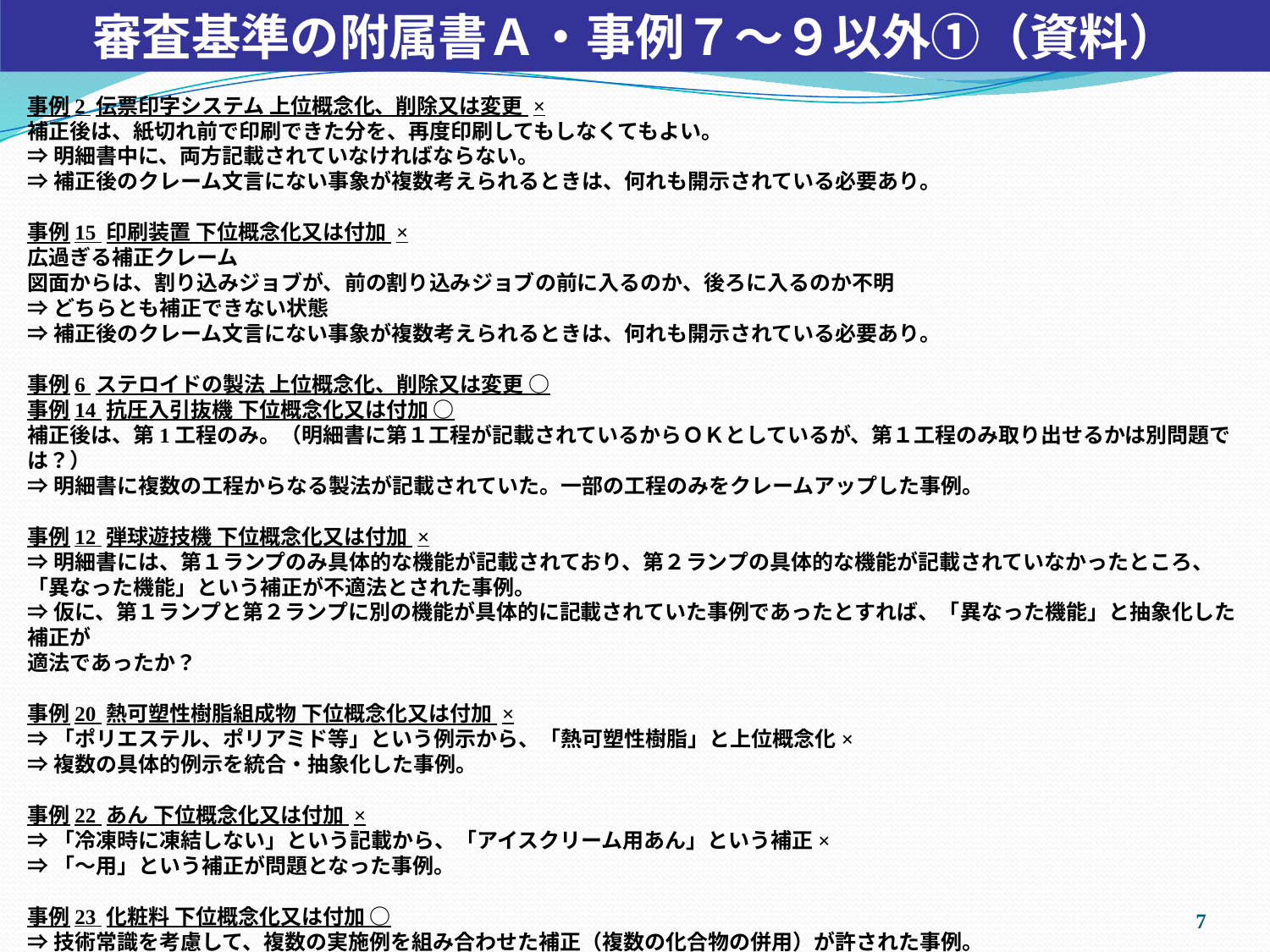

審査基準の附属書Ａ・事例７～９以外①（資料）
事例2 伝票印字システム 上位概念化、削除又は変更 ×
補正後は、紙切れ前で印刷できた分を、再度印刷してもしなくてもよい。
⇒明細書中に、両方記載されていなければならない。
⇒補正後のクレーム文言にない事象が複数考えられるときは、何れも開示されている必要あり。

事例15 印刷装置 下位概念化又は付加 ×
広過ぎる補正クレーム
図面からは、割り込みジョブが、前の割り込みジョブの前に入るのか、後ろに入るのか不明
⇒どちらとも補正できない状態
⇒補正後のクレーム文言にない事象が複数考えられるときは、何れも開示されている必要あり。

事例6 ステロイドの製法 上位概念化、削除又は変更 ○
事例14 抗圧入引抜機 下位概念化又は付加 ○
補正後は、第1工程のみ。（明細書に第１工程が記載されているからＯＫとしているが、第１工程のみ取り出せるかは別問題では？）
⇒明細書に複数の工程からなる製法が記載されていた。一部の工程のみをクレームアップした事例。

事例12 弾球遊技機 下位概念化又は付加 ×
⇒明細書には、第１ランプのみ具体的な機能が記載されており、第２ランプの具体的な機能が記載されていなかったところ、
「異なった機能」という補正が不適法とされた事例。
⇒仮に、第１ランプと第２ランプに別の機能が具体的に記載されていた事例であったとすれば、「異なった機能」と抽象化した補正が
適法であったか？

事例20 熱可塑性樹脂組成物 下位概念化又は付加 ×
⇒「ポリエステル、ポリアミド等」という例示から、「熱可塑性樹脂」と上位概念化×
⇒複数の具体的例示を統合・抽象化した事例。

事例22 あん 下位概念化又は付加 ×
⇒「冷凍時に凍結しない」という記載から、「アイスクリーム用あん」という補正×
⇒「～用」という補正が問題となった事例。

事例23 化粧料 下位概念化又は付加 ○
⇒技術常識を考慮して、複数の実施例を組み合わせた補正（複数の化合物の併用）が許された事例。

7